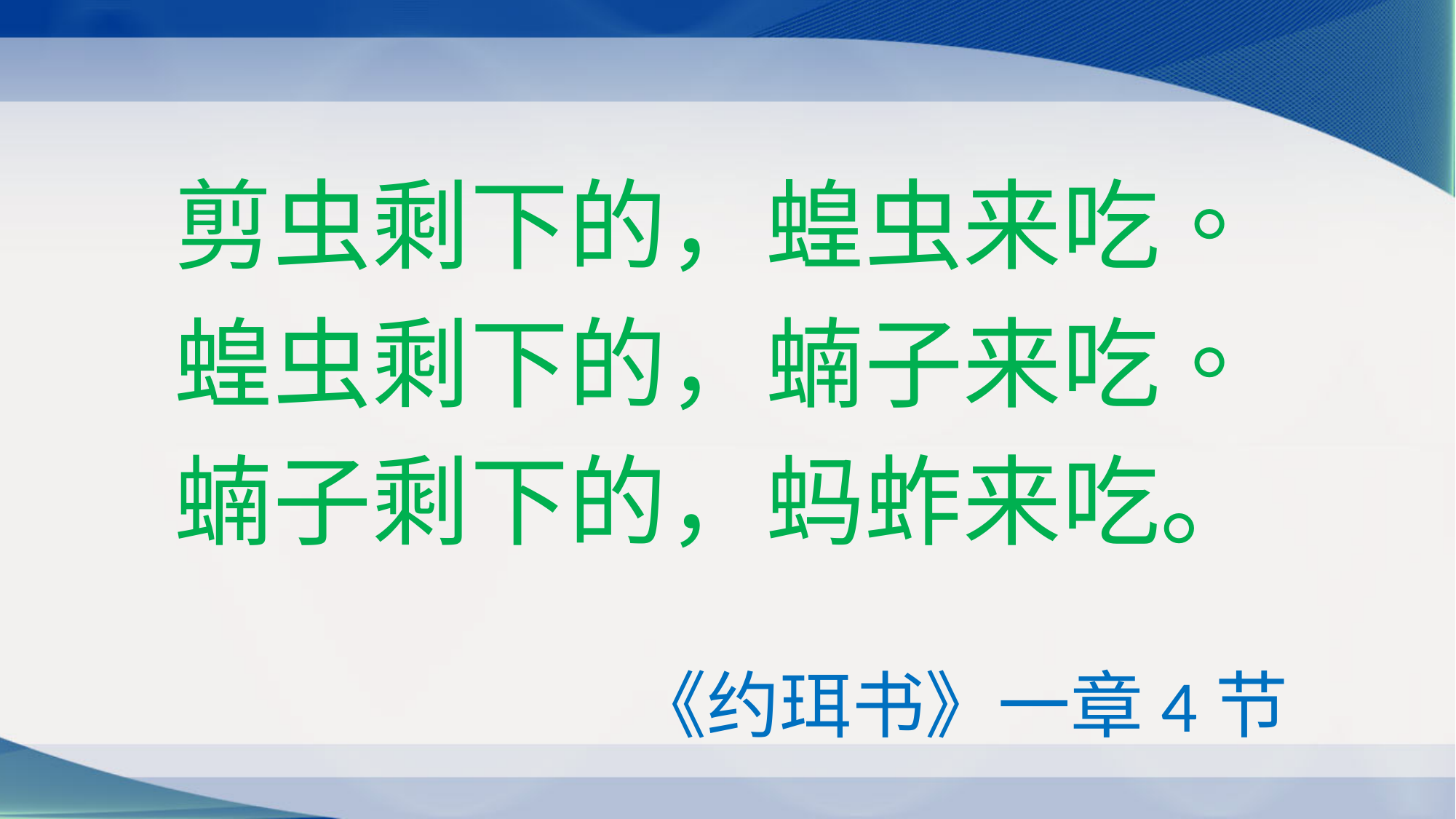

剪虫剩下的，蝗虫来吃。
蝗虫剩下的，蝻子来吃。
蝻子剩下的，蚂蚱来吃。
                           《约珥书》一章4节